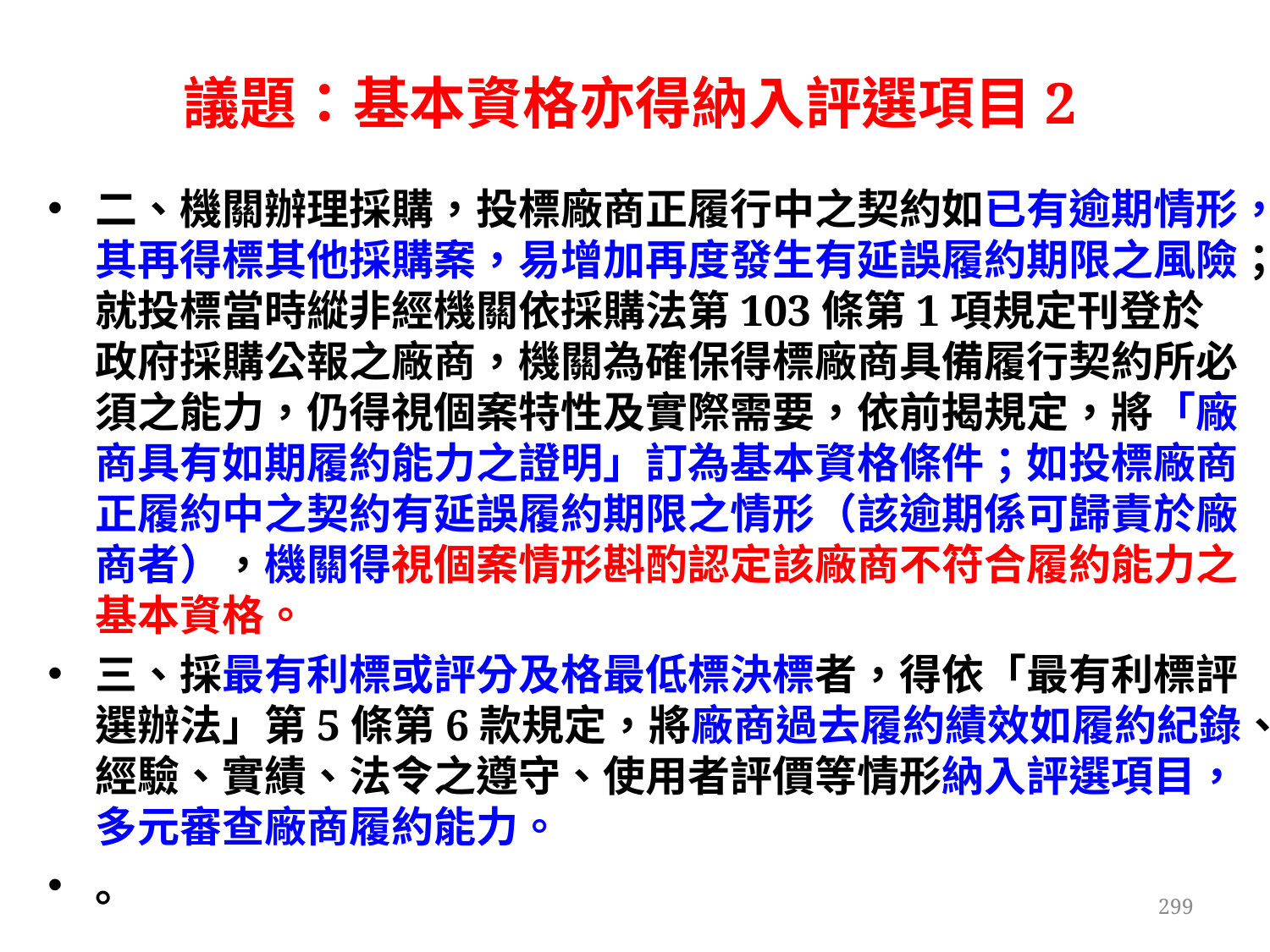

議題：基本資格亦得納入評選項目2
二、機關辦理採購，投標廠商正履行中之契約如已有逾期情形，其再得標其他採購案，易增加再度發生有延誤履約期限之風險；就投標當時縱非經機關依採購法第103條第1項規定刊登於政府採購公報之廠商，機關為確保得標廠商具備履行契約所必須之能力，仍得視個案特性及實際需要，依前揭規定，將「廠商具有如期履約能力之證明」訂為基本資格條件；如投標廠商正履約中之契約有延誤履約期限之情形（該逾期係可歸責於廠商者），機關得視個案情形斟酌認定該廠商不符合履約能力之基本資格。
三、採最有利標或評分及格最低標決標者，得依「最有利標評選辦法」第5條第6款規定，將廠商過去履約績效如履約紀錄、經驗、實績、法令之遵守、使用者評價等情形納入評選項目，多元審查廠商履約能力。
。
299